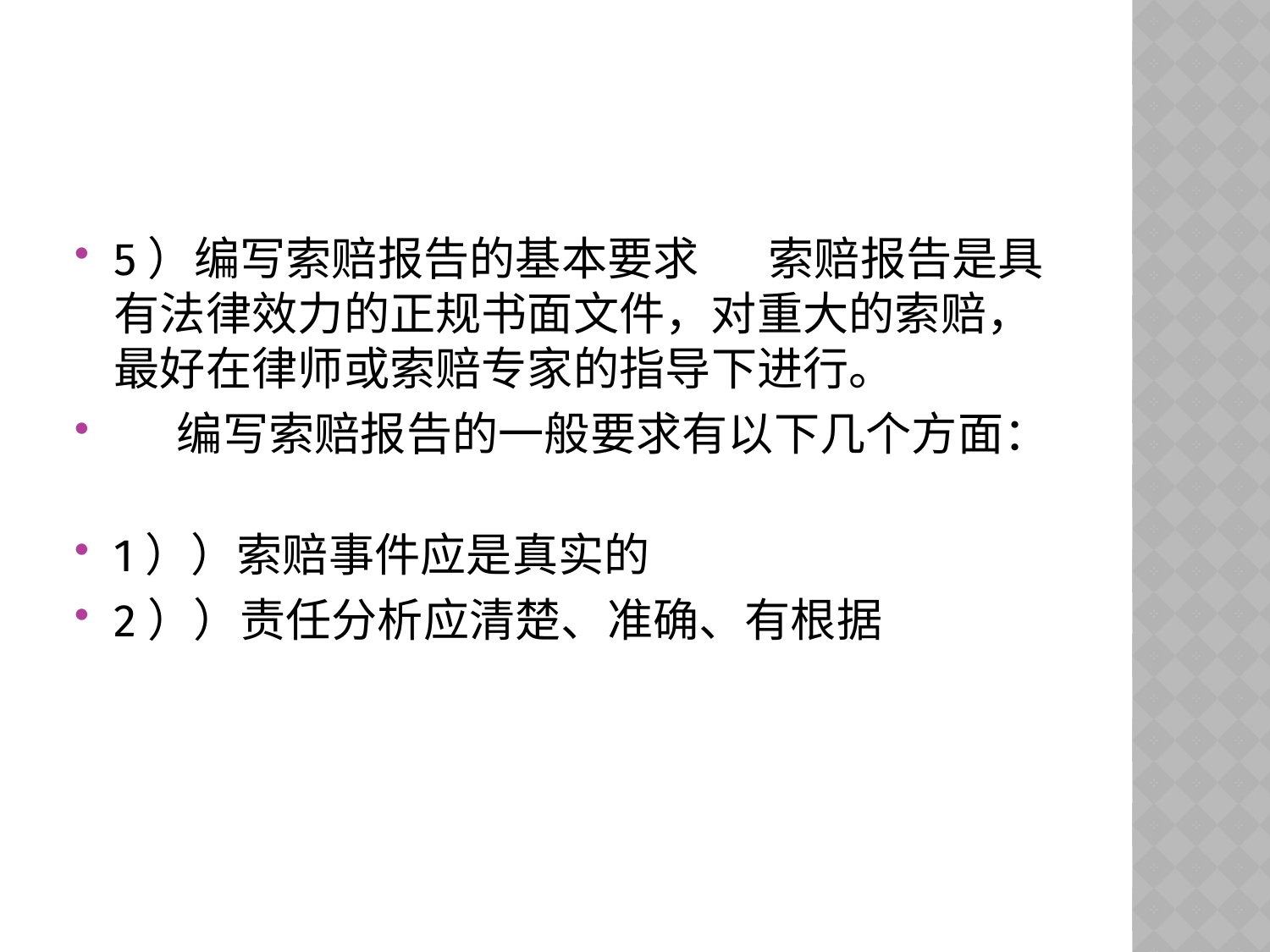

#
5）编写索赔报告的基本要求   索赔报告是具有法律效力的正规书面文件，对重大的索赔，最好在律师或索赔专家的指导下进行。
     编写索赔报告的一般要求有以下几个方面：
1））索赔事件应是真实的
2））责任分析应清楚、准确、有根据